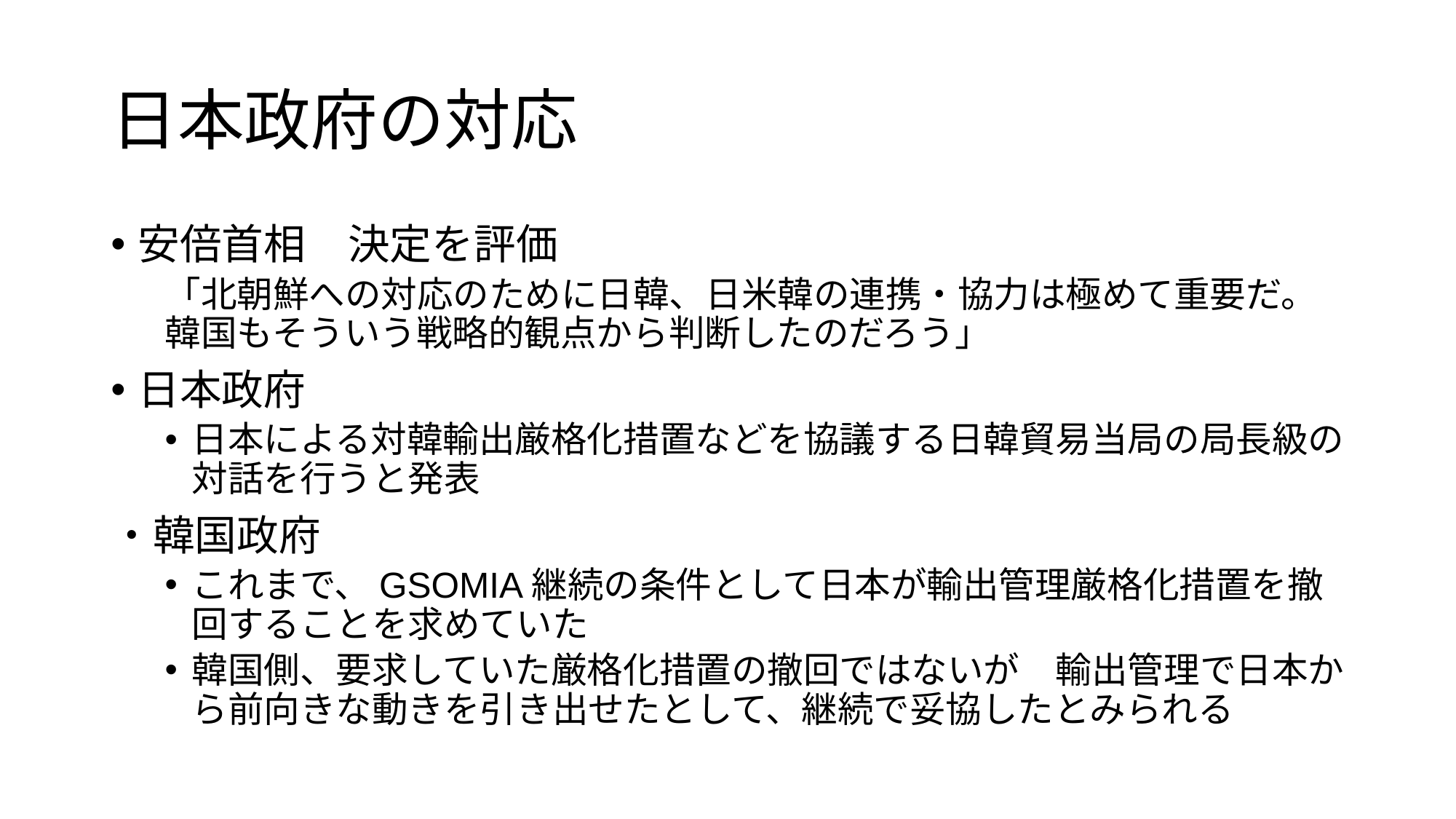

# 日本政府の対応
安倍首相　決定を評価
「北朝鮮への対応のために日韓、日米韓の連携・協力は極めて重要だ。韓国もそういう戦略的観点から判断したのだろう」
日本政府
日本による対韓輸出厳格化措置などを協議する日韓貿易当局の局長級の対話を行うと発表
・韓国政府
これまで、GSOMIA継続の条件として日本が輸出管理厳格化措置を撤回することを求めていた
韓国側、要求していた厳格化措置の撤回ではないが　輸出管理で日本から前向きな動きを引き出せたとして、継続で妥協したとみられる